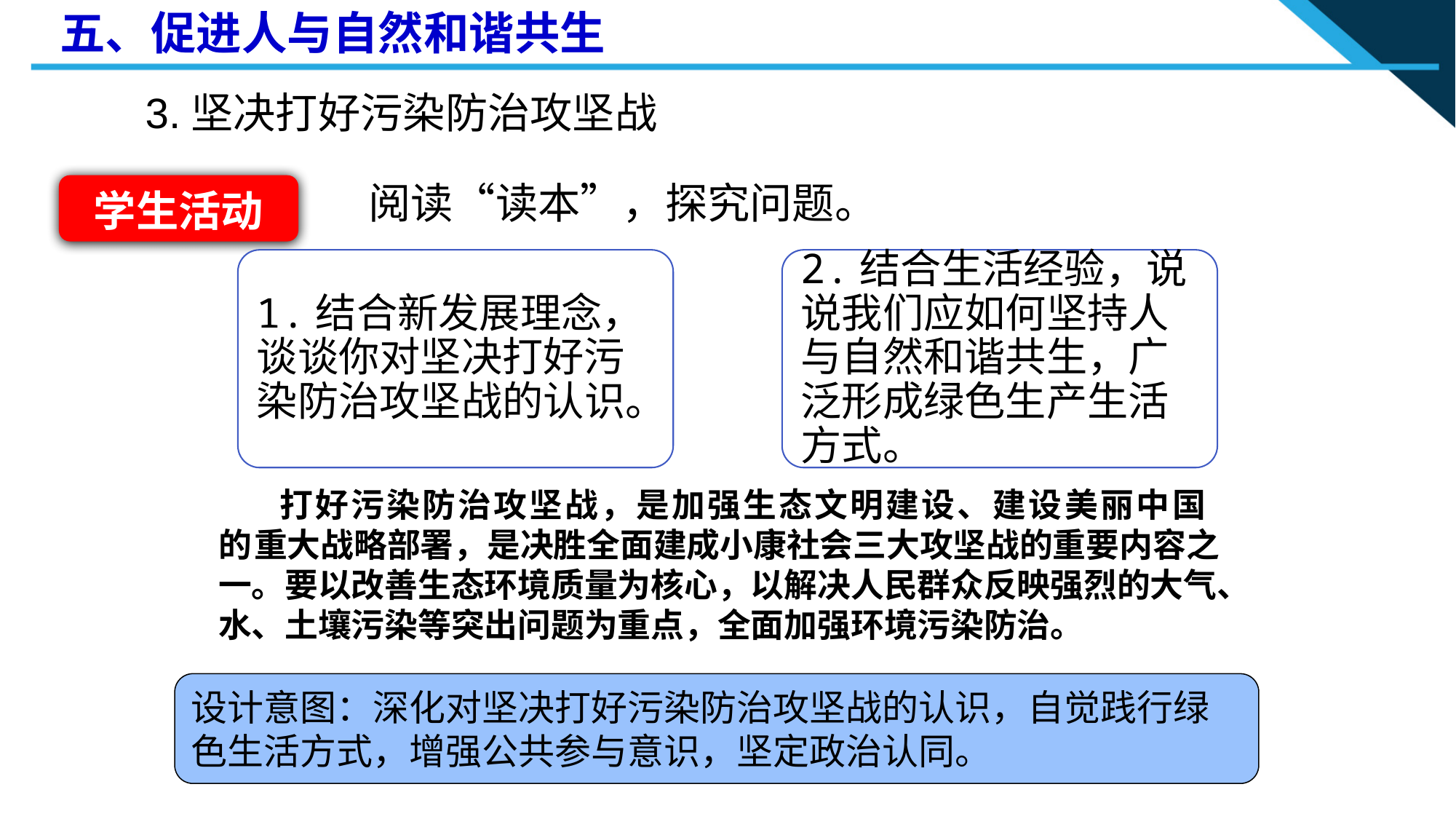

五、促进人与自然和谐共生
3.坚决打好污染防治攻坚战
阅读“读本”，探究问题。
学生活动
1.结合新发展理念，谈谈你对坚决打好污染防治攻坚战的认识。
2.结合生活经验，说说我们应如何坚持人与自然和谐共生，广泛形成绿色生产生活方式。
       打好污染防治攻坚战，是加强生态文明建设、建设美丽中国的重大战略部署，是决胜全面建成小康社会三大攻坚战的重要内容之一。要以改善生态环境质量为核心，以解决人民群众反映强烈的大气、水、土壤污染等突出问题为重点，全面加强环境污染防治。
设计意图：深化对坚决打好污染防治攻坚战的认识，自觉践行绿色生活方式，增强公共参与意识，坚定政治认同。